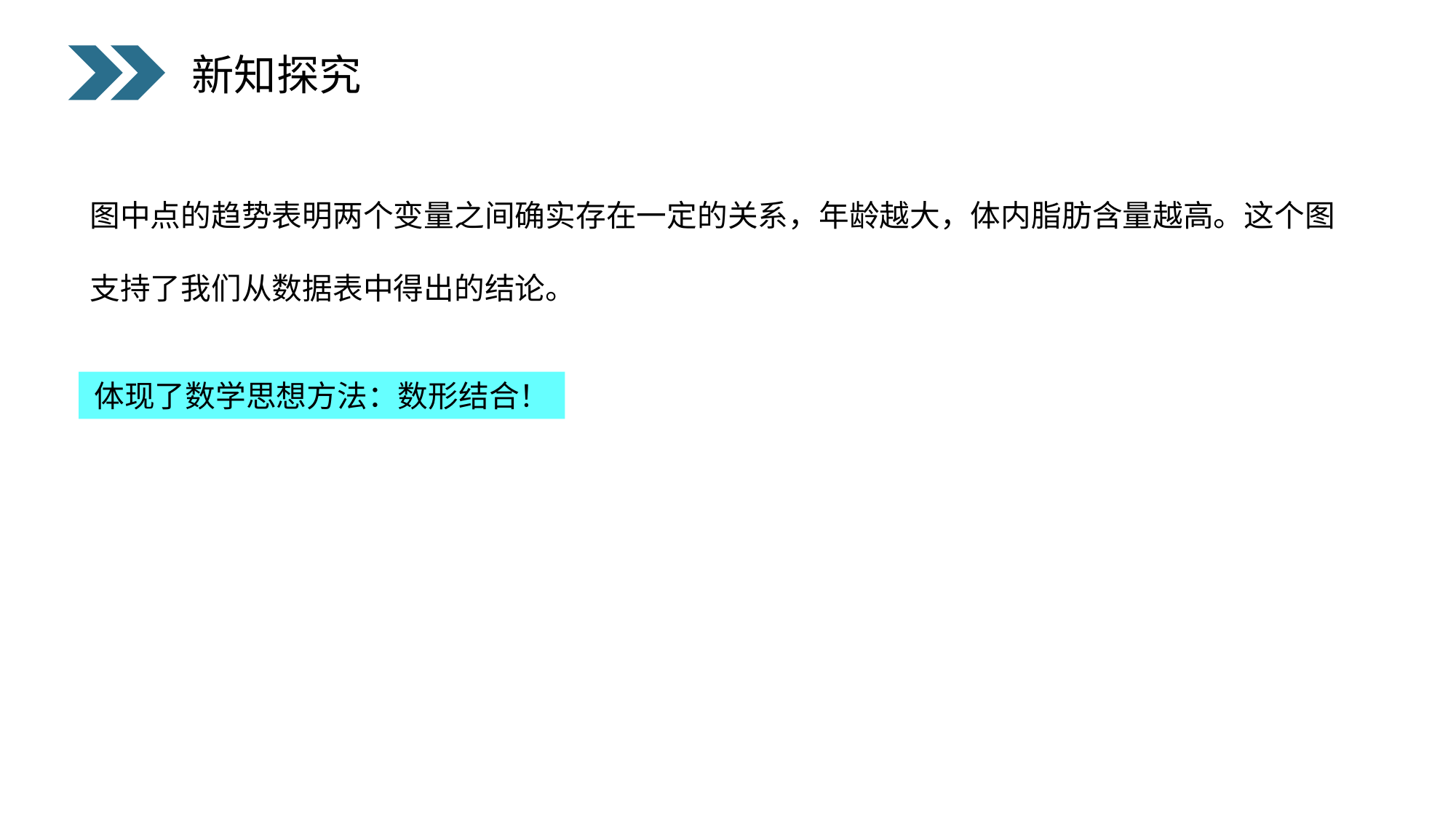

新知探究
图中点的趋势表明两个变量之间确实存在一定的关系，年龄越大，体内脂肪含量越高。这个图支持了我们从数据表中得出的结论。
体现了数学思想方法：数形结合！